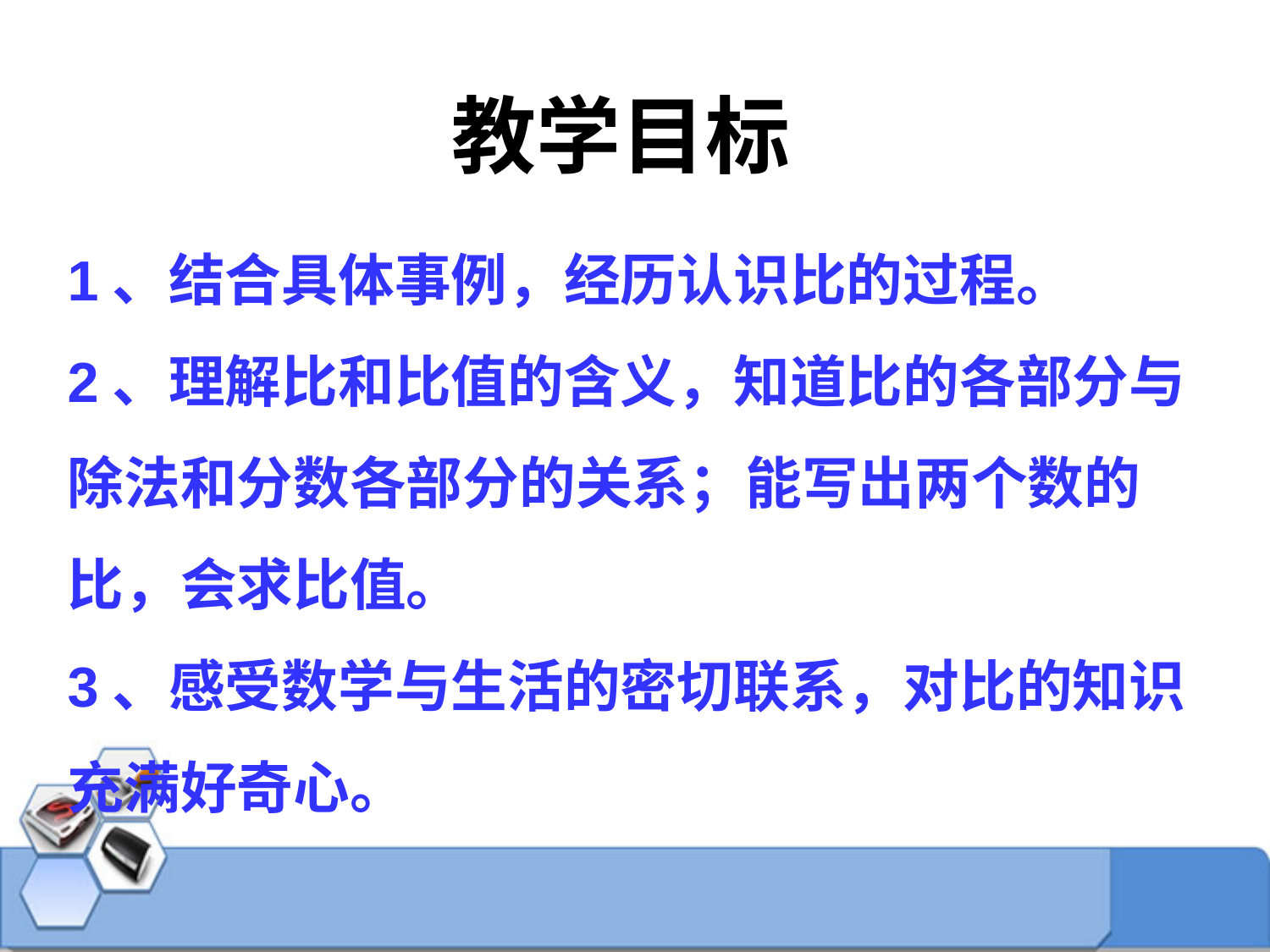

教学目标
1、结合具体事例，经历认识比的过程。
2、理解比和比值的含义，知道比的各部分与除法和分数各部分的关系；能写出两个数的比，会求比值。
3、感受数学与生活的密切联系，对比的知识充满好奇心。